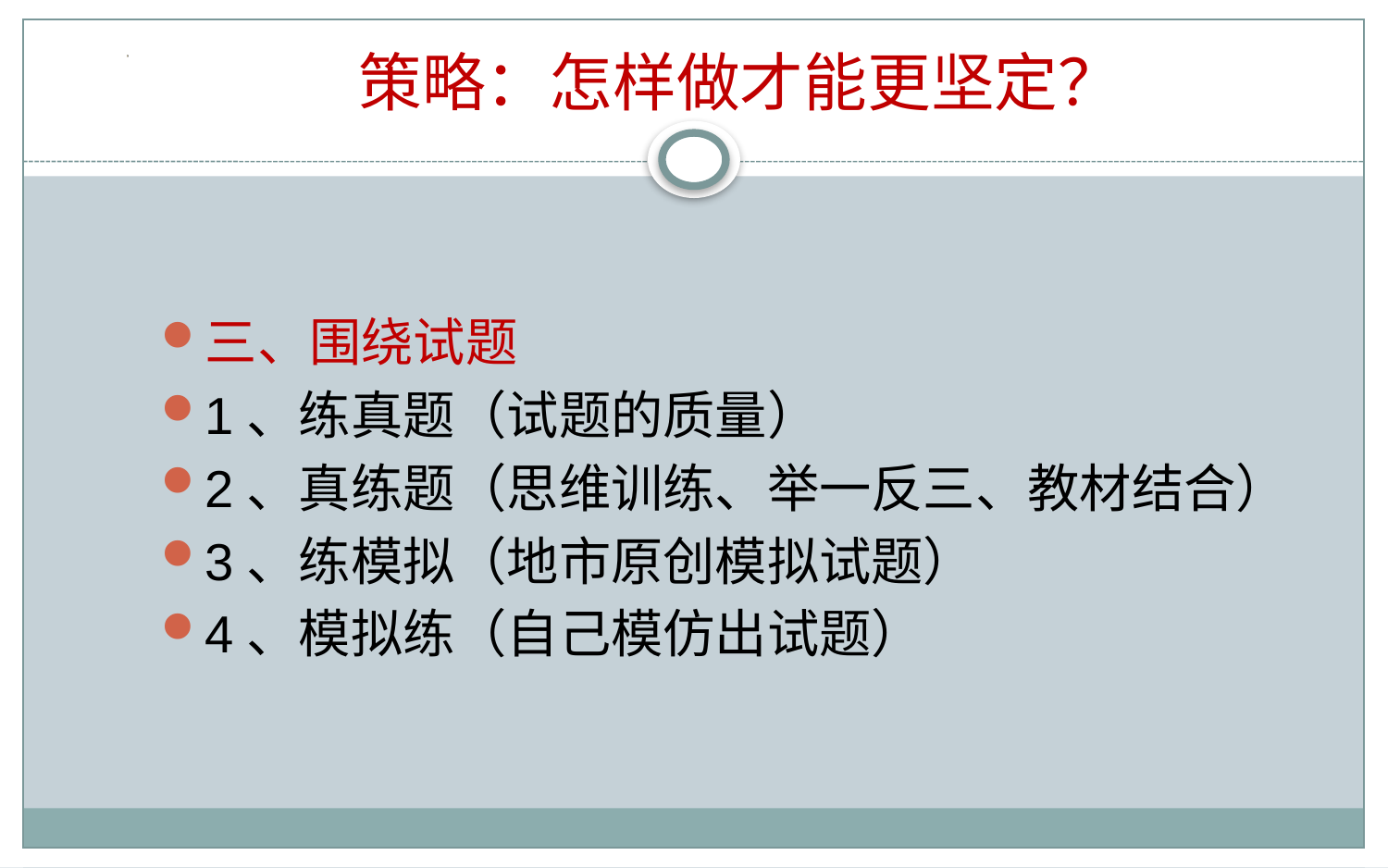

策略：怎样做才能更坚定？
三、围绕试题
1、练真题（试题的质量）
2、真练题（思维训练、举一反三、教材结合）
3、练模拟（地市原创模拟试题）
4、模拟练（自己模仿出试题）